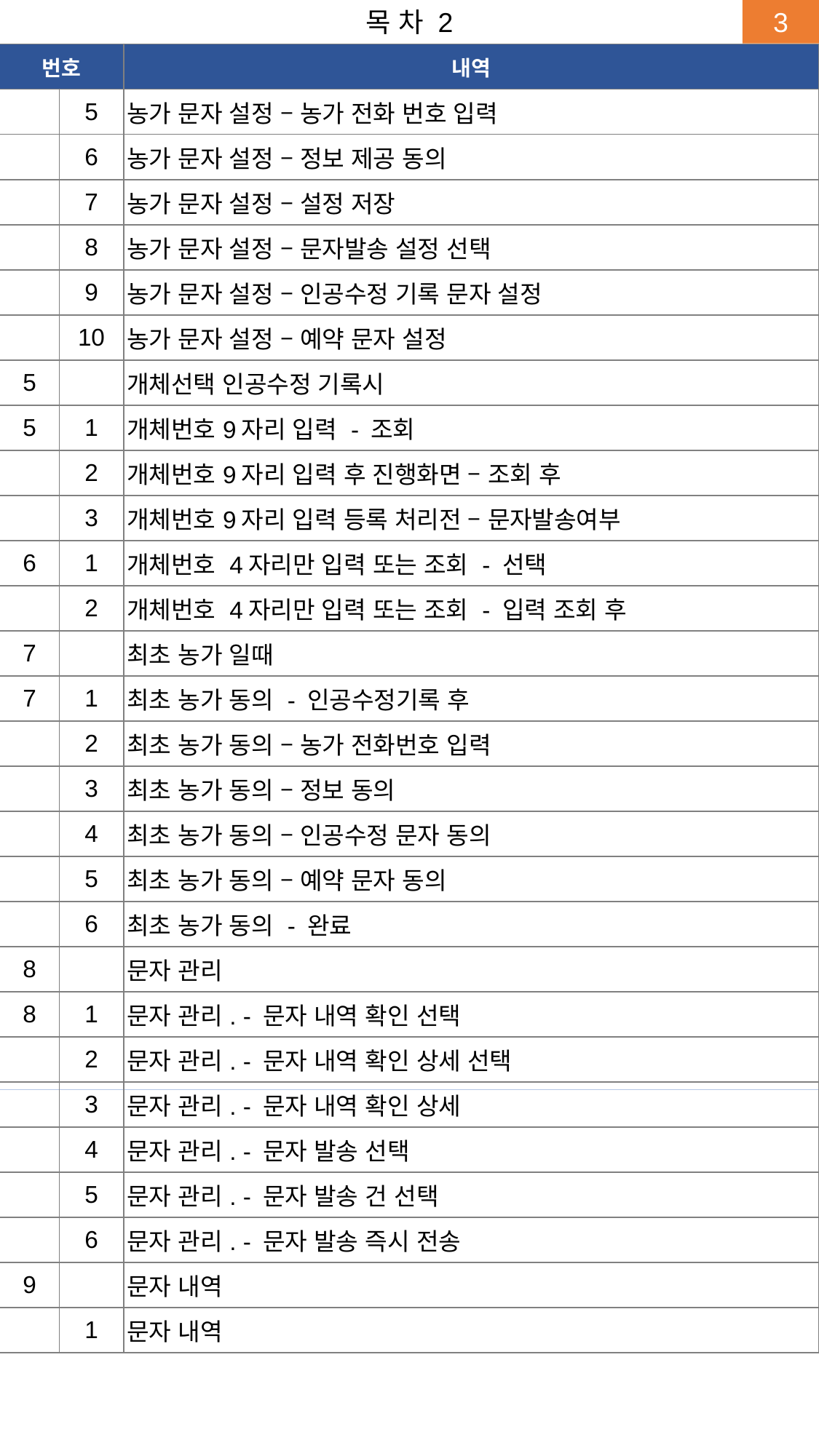

목 차 2
| 번호 |  | 내역 |
| --- | --- | --- |
|  | 5 | 농가 문자 설정 – 농가 전화 번호 입력 |
|  | 6 | 농가 문자 설정 – 정보 제공 동의 |
|  | 7 | 농가 문자 설정 – 설정 저장 |
|  | 8 | 농가 문자 설정 – 문자발송 설정 선택 |
|  | 9 | 농가 문자 설정 – 인공수정 기록 문자 설정 |
|  | 10 | 농가 문자 설정 – 예약 문자 설정 |
| 5 |  | 개체선택 인공수정 기록시 |
| 5 | 1 | 개체번호9자리 입력 - 조회 |
|  | 2 | 개체번호9자리 입력 후 진행화면 – 조회 후 |
|  | 3 | 개체번호9자리 입력 등록 처리전 – 문자발송여부 |
| 6 | 1 | 개체번호 4자리만 입력 또는 조회 - 선택 |
|  | 2 | 개체번호 4자리만 입력 또는 조회 - 입력 조회 후 |
| 7 |  | 최초 농가 일때 |
| 7 | 1 | 최초 농가 동의 - 인공수정기록 후 |
|  | 2 | 최초 농가 동의 – 농가 전화번호 입력 |
|  | 3 | 최초 농가 동의 – 정보 동의 |
|  | 4 | 최초 농가 동의 – 인공수정 문자 동의 |
|  | 5 | 최초 농가 동의 – 예약 문자 동의 |
|  | 6 | 최초 농가 동의 - 완료 |
| 8 |  | 문자 관리 |
| 8 | 1 | 문자 관리. - 문자 내역 확인 선택 |
|  | 2 | 문자 관리. - 문자 내역 확인 상세 선택 |
|  | 3 | 문자 관리. - 문자 내역 확인 상세 |
|  | 4 | 문자 관리. - 문자 발송 선택 |
|  | 5 | 문자 관리. - 문자 발송 건 선택 |
|  | 6 | 문자 관리. - 문자 발송 즉시 전송 |
| 9 |  | 문자 내역 |
|  | 1 | 문자 내역 |